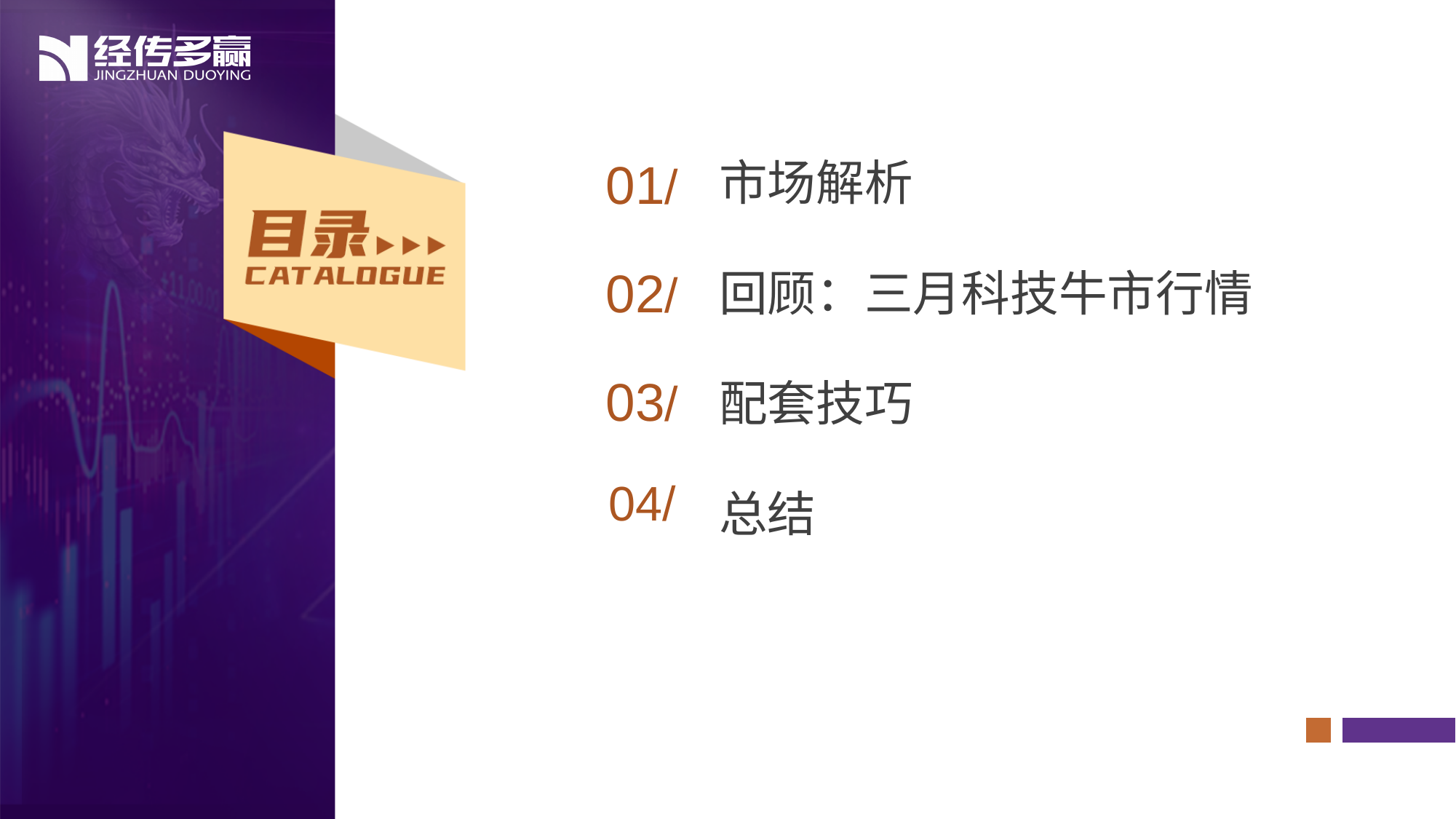

市场解析
回顾：三月科技牛市行情
配套技巧
总结
01/
02/
03/
04/